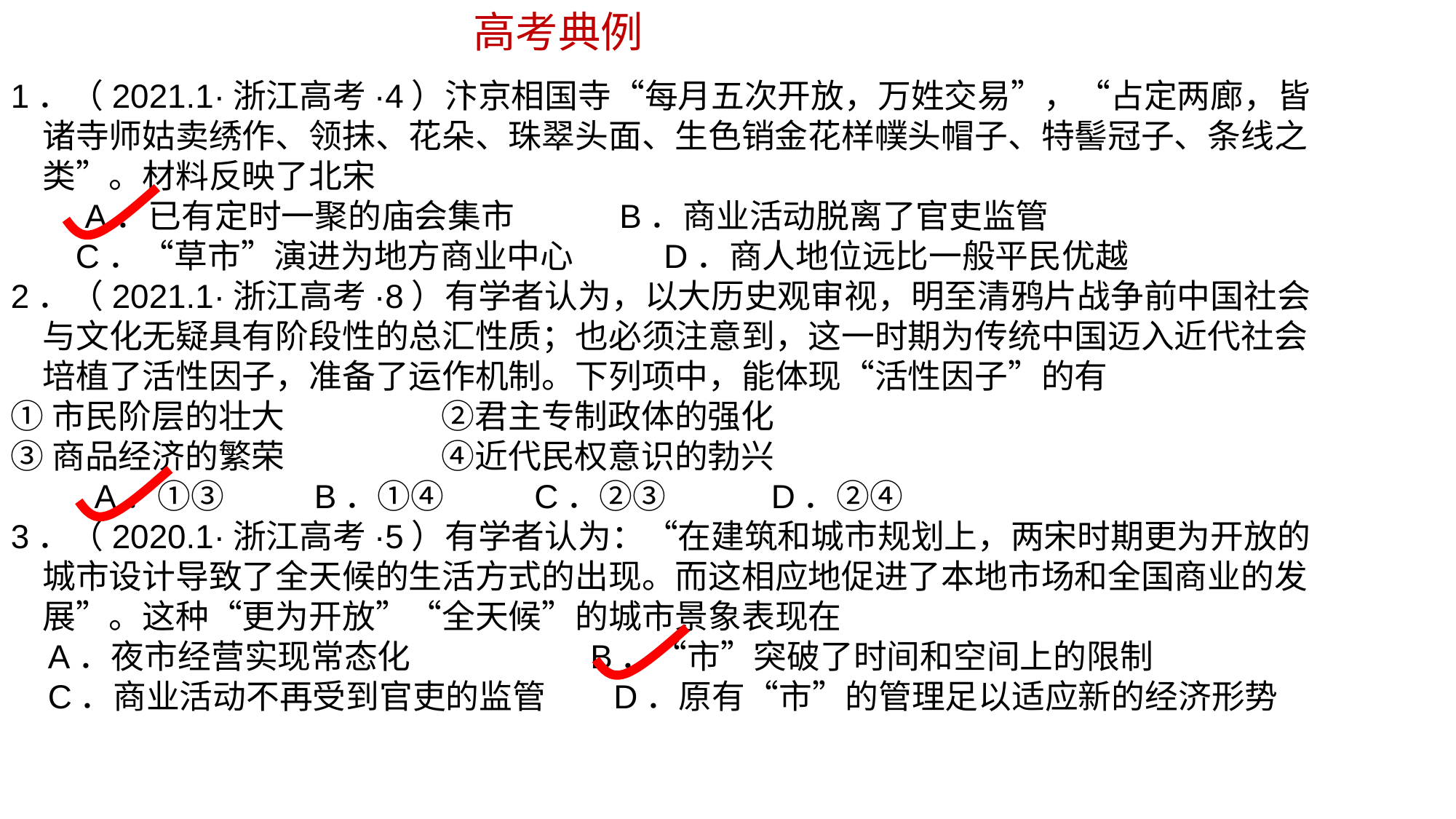

高考典例
1．（2021.1·浙江高考·4）汴京相国寺“每月五次开放，万姓交易”，“占定两廊，皆诸寺师姑卖绣作、领抹、花朵、珠翠头面、生色销金花样幞头帽子、特髻冠子、条线之类”。材料反映了北宋
        A．已有定时一聚的庙会集市             B．商业活动脱离了官吏监管
       C．“草市”演进为地方商业中心           D．商人地位远比一般平民优越
2．（2021.1·浙江高考·8）有学者认为，以大历史观审视，明至清鸦片战争前中国社会与文化无疑具有阶段性的总汇性质；也必须注意到，这一时期为传统中国迈入近代社会培植了活性因子，准备了运作机制。下列项中，能体现“活性因子”的有
①市民阶层的壮大                     ②君主专制政体的强化
③商品经济的繁荣                     ④近代民权意识的勃兴
         A．①③           B．①④           C．②③             D．②④
3．（2020.1·浙江高考·5）有学者认为：“在建筑和城市规划上，两宋时期更为开放的城市设计导致了全天候的生活方式的出现。而这相应地促进了本地市场和全国商业的发展”。这种“更为开放”“全天候”的城市景象表现在
    A．夜市经营实现常态化                       B．“市”突破了时间和空间上的限制
    C．商业活动不再受到官吏的监管        D．原有“市”的管理足以适应新的经济形势